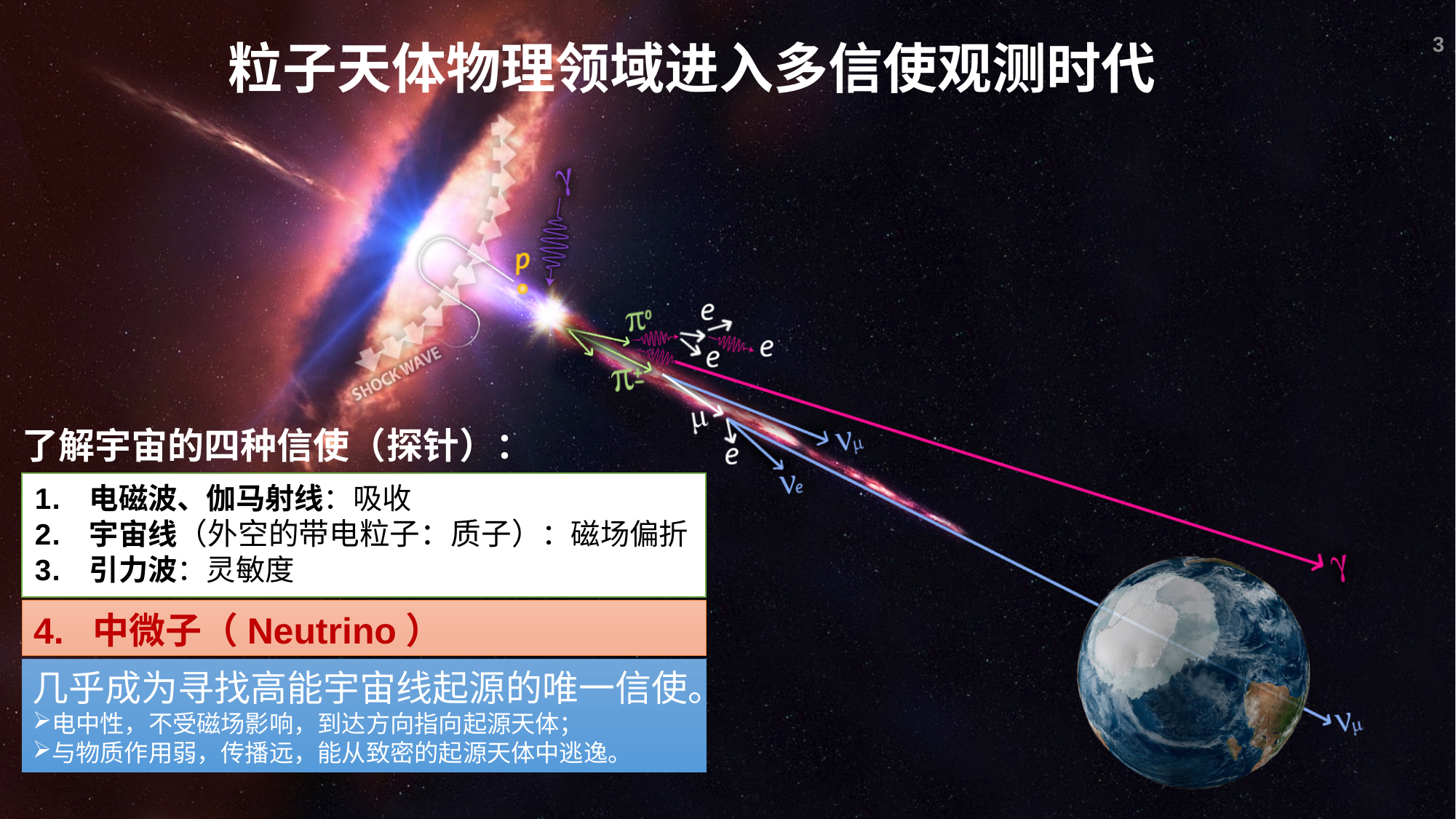

3
粒子天体物理领域进入多信使观测时代
了解宇宙的四种信使（探针）：
电磁波、伽马射线：吸收
宇宙线（外空的带电粒子：质子）：磁场偏折
引力波：灵敏度

4.  中微子（Neutrino）
几乎成为寻找高能宇宙线起源的唯一信使。
电中性，不受磁场影响，到达方向指向起源天体；
与物质作用弱，传播远，能从致密的起源天体中逃逸。